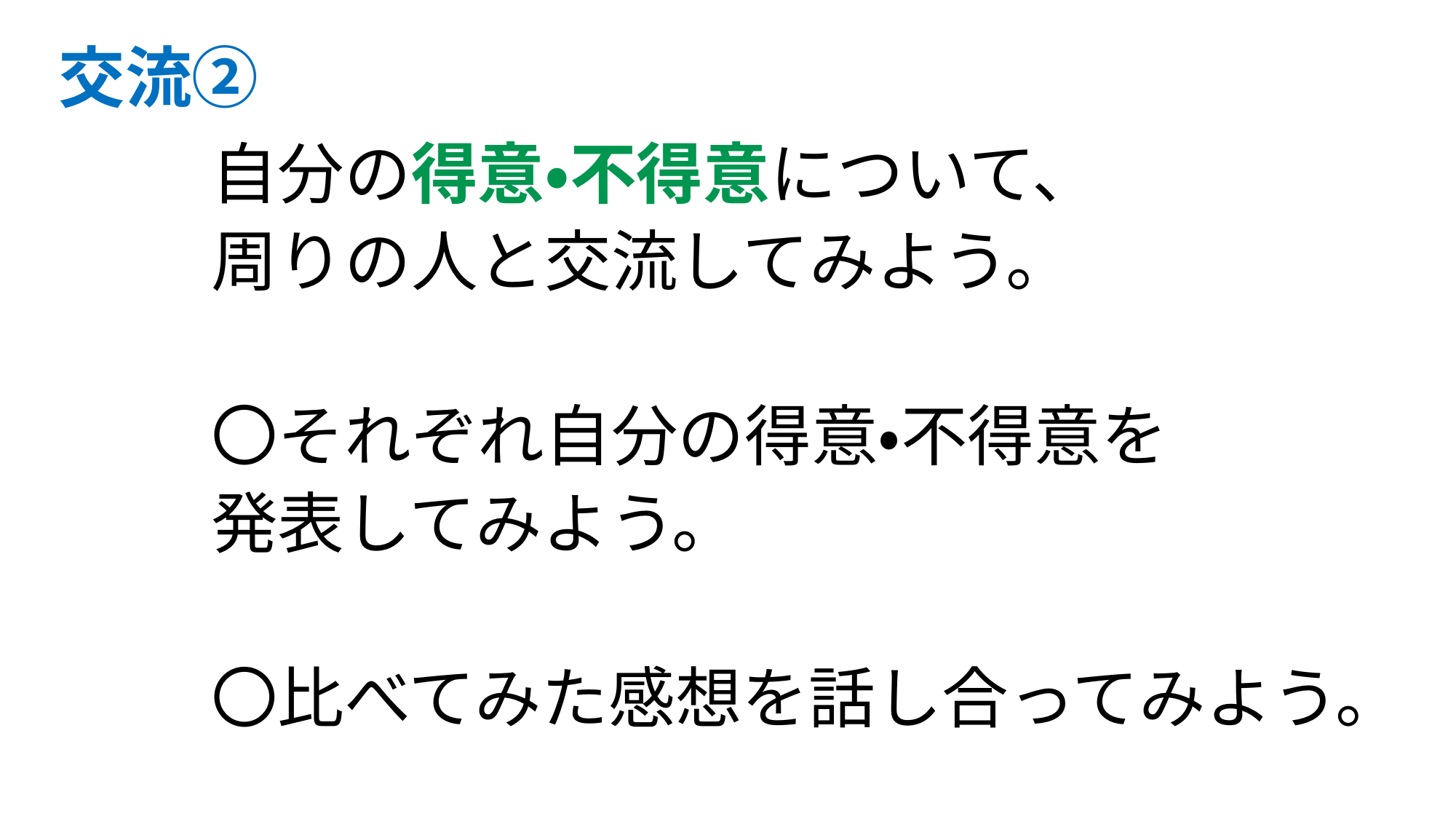

# 交流②
自分の得意・不得意について、
周りの人と交流してみよう。

〇それぞれ自分の得意・不得意を
発表してみよう。

〇比べてみた感想を話し合ってみよう。